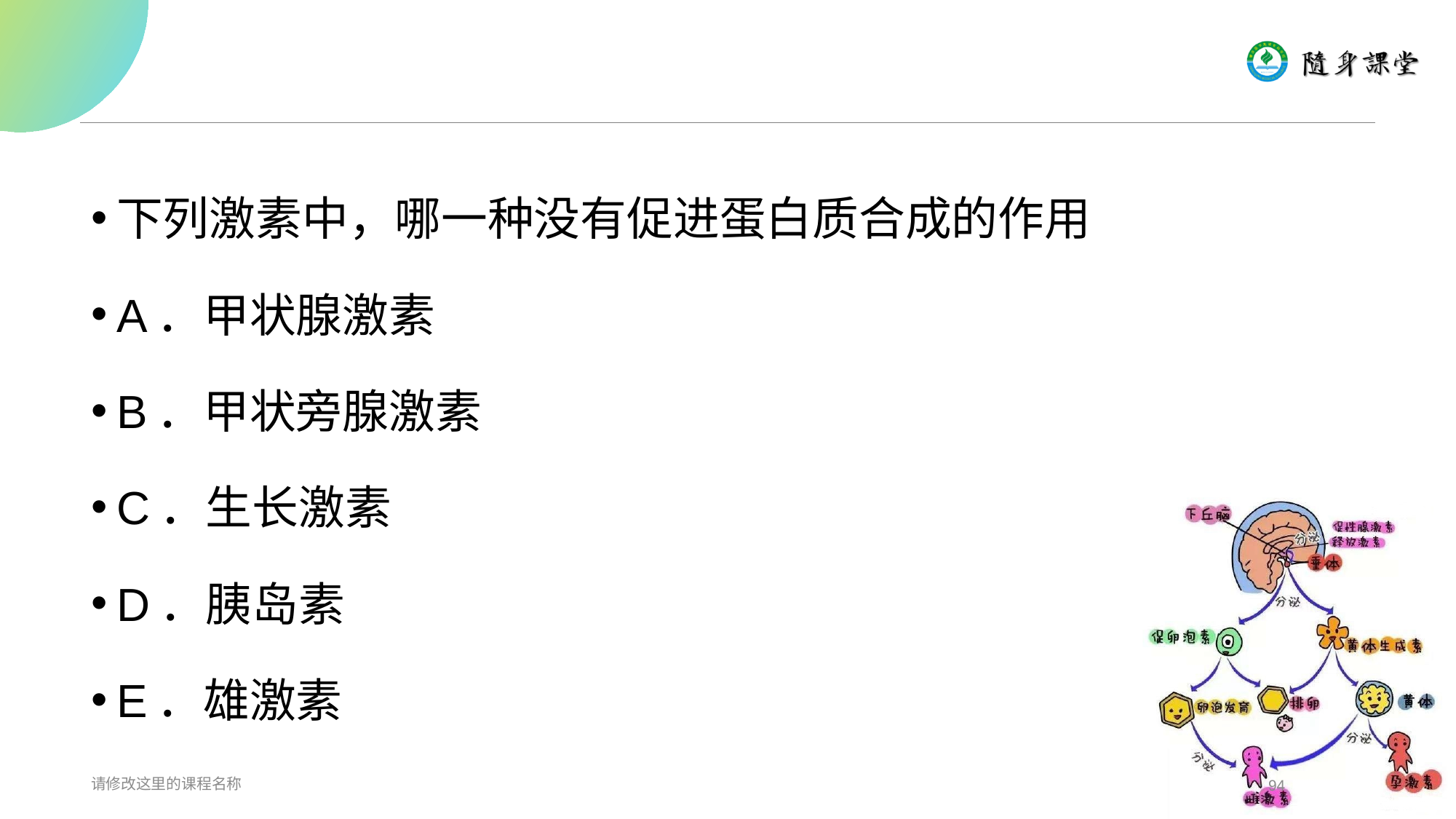

#
下列激素中，哪一种没有促进蛋白质合成的作用
A．甲状腺激素
B．甲状旁腺激素
C．生长激素
D．胰岛素
E．雄激素
请修改这里的课程名称
94